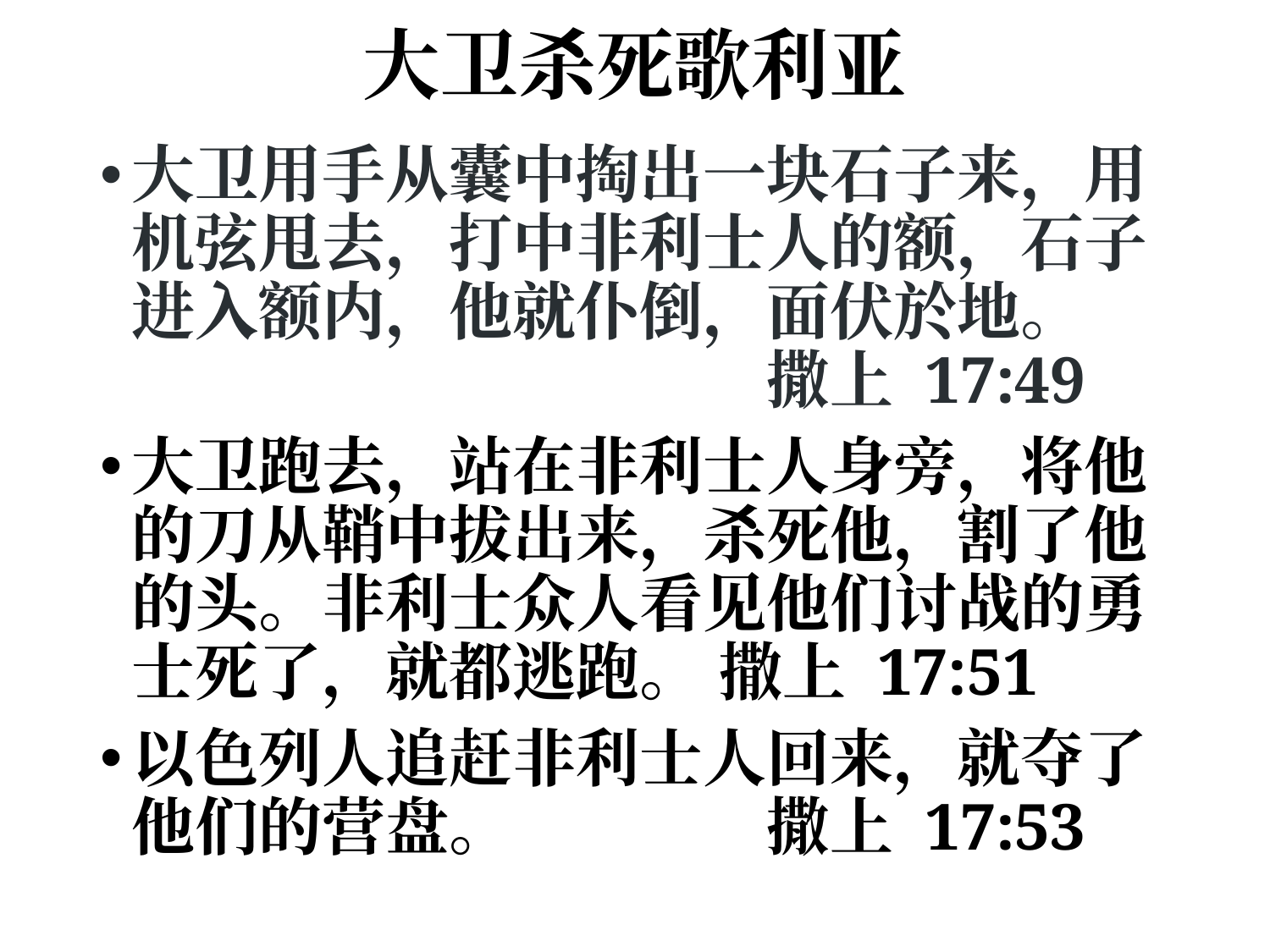

# 大卫杀死歌利亚
大卫用手从囊中掏出一块石子来，用机弦甩去，打中非利士人的额，石子进入额内，他就仆倒，面伏於地。						撒上 17:49
大卫跑去，站在非利士人身旁，将他的刀从鞘中拔出来，杀死他，割了他的头。非利士众人看见他们讨战的勇士死了，就都逃跑。 撒上 17:51
以色列人追赶非利士人回来，就夺了他们的营盘。		撒上 17:53